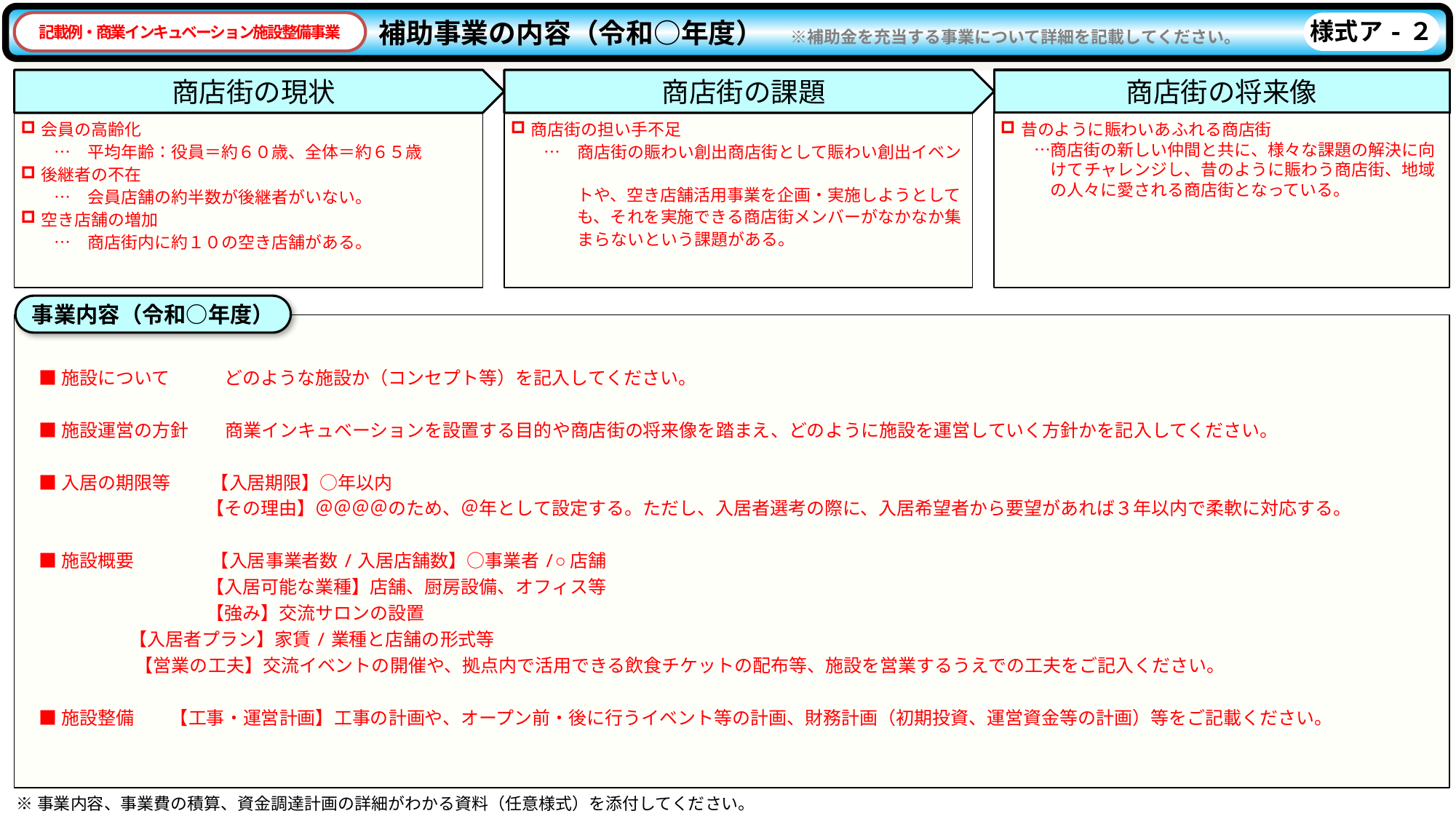

補助事業の内容（令和○年度）　※補助金を充当する事業について詳細を記載してください。
記載例・商業インキュベーション施設整備事業
様式ア-２
商店街の現状
商店街の課題
商店街の将来像
会員の高齢化
　　…　平均年齢：役員＝約６０歳、全体＝約６５歳
後継者の不在
　　…　会員店舗の約半数が後継者がいない。
空き店舗の増加
　　…　商店街内に約１０の空き店舗がある。
商店街の担い手不足
　　…　商店街の賑わい創出商店街として賑わい創出イベン
　　　　トや、空き店舗活用事業を企画・実施しようとして
　　　　も、それを実施できる商店街メンバーがなかなか集
　　　　まらないという課題がある。
昔のように賑わいあふれる商店街
　　…商店街の新しい仲間と共に、様々な課題の解決に向
　　　けてチャレンジし、昔のように賑わう商店街、地域
　　　の人々に愛される商店街となっている。
事業内容（令和○年度）

■施設について　　　どのような施設か（コンセプト等）を記入してください。

■施設運営の方針　　商業インキュベーションを設置する目的や商店街の将来像を踏まえ、どのように施設を運営していく方針かを記入してください。

■入居の期限等　 　【入居期限】○年以内　　　
　　　　　　　　　 【その理由】＠＠＠＠のため、＠年として設定する。ただし、入居者選考の際に、入居希望者から要望があれば３年以内で柔軟に対応する。

■施設概要　　　　 【入居事業者数/入居店舗数】○事業者/○店舗
　　　　　　　　　 【入居可能な業種】店舗、厨房設備、オフィス等
　　　　　　　　　 【強み】交流サロンの設置
   　              【入居者プラン】家賃/業種と店舗の形式等
　 　              【営業の工夫】交流イベントの開催や、拠点内で活用できる飲食チケットの配布等、施設を営業するうえでの工夫をご記入ください。

■施設整備         【工事・運営計画】工事の計画や、オープン前・後に行うイベント等の計画、財務計画（初期投資、運営資金等の計画）等をご記載ください。

※事業内容、事業費の積算、資金調達計画の詳細がわかる資料（任意様式）を添付してください。